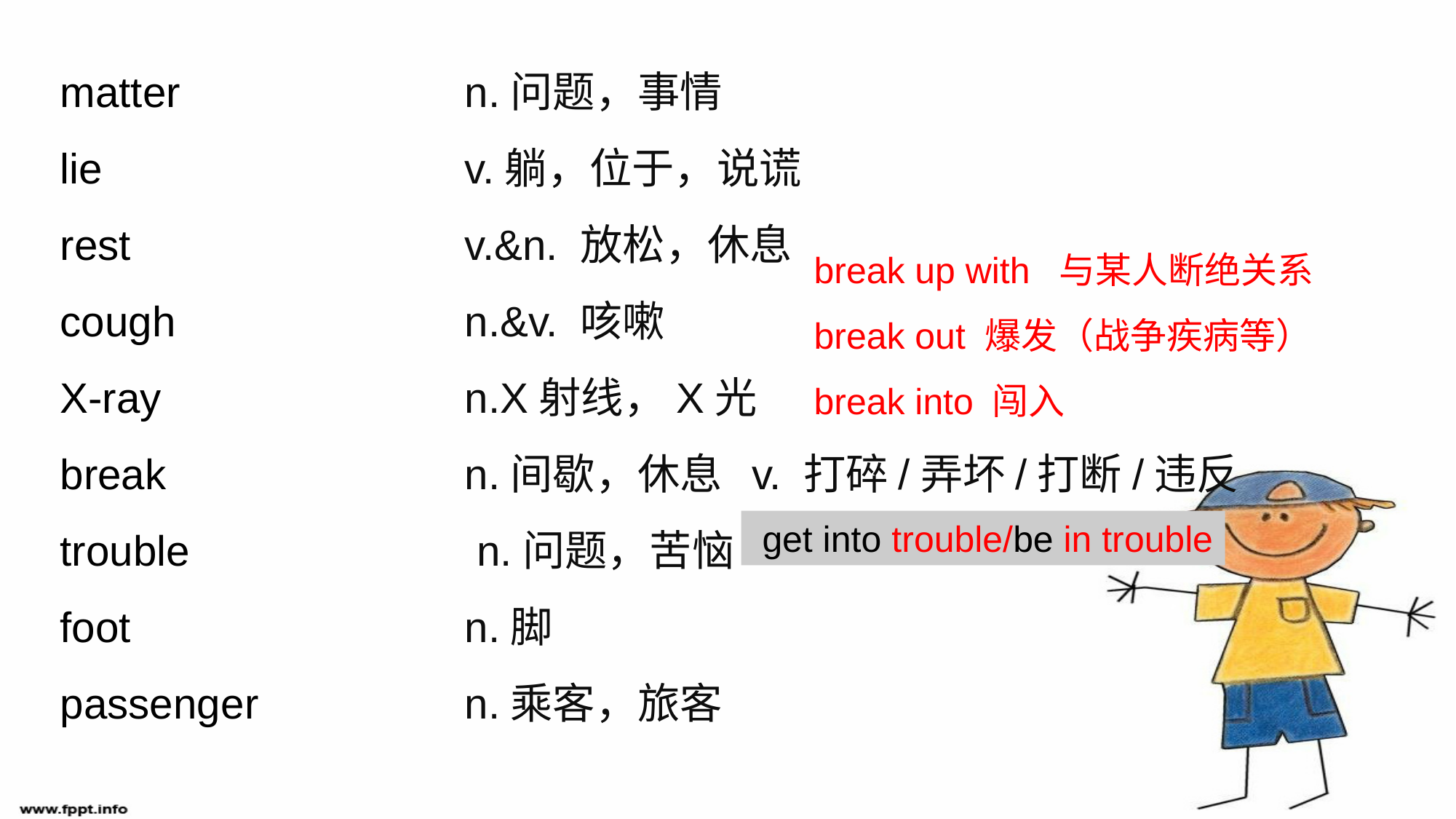

1.重点词汇
matter
lie
rest
cough
X-ray
break
trouble
foot
passenger

n.问题，事情
v.躺，位于，说谎
v.&n. 放松，休息
n.&v. 咳嗽
n.X射线，X光
n.间歇，休息  v. 打碎/弄坏/打断/违反
 n.问题，苦恼
n.脚
n.乘客，旅客
break up with  与某人断绝关系
break out 爆发（战争疾病等）
break into 闯入
 get into trouble/be in trouble